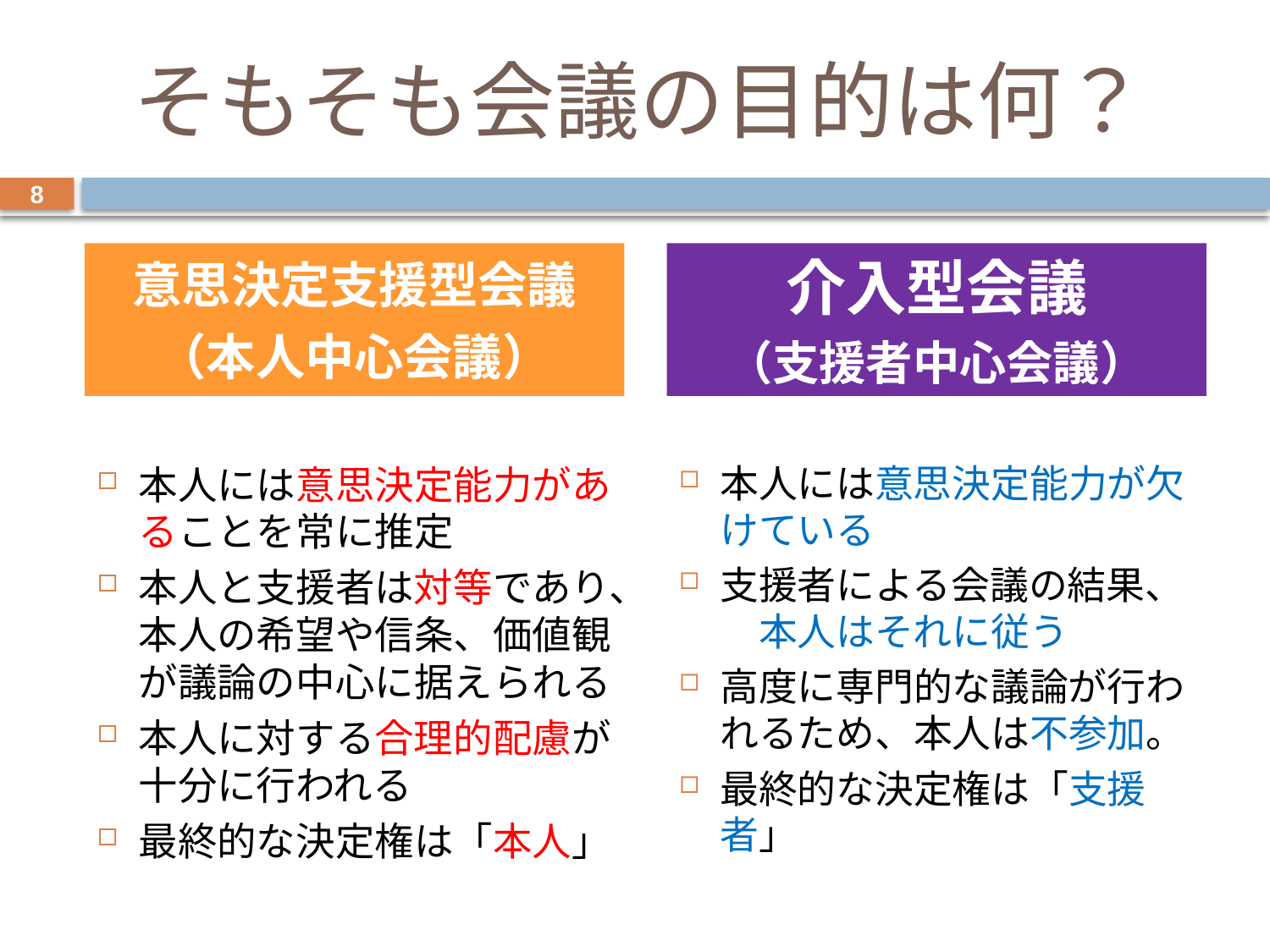

# そもそも会議の目的は何？
8
意思決定支援型会議
（本人中心会議）
介入型会議
（支援者中心会議）

本人には意思決定能力があることを常に推定
本人と支援者は対等であり、本人の希望や信条、価値観が議論の中心に据えられる
本人に対する合理的配慮が十分に行われる
最終的な決定権は「本人」

本人には意思決定能力が欠けている
支援者による会議の結果、　本人はそれに従う
高度に専門的な議論が行われるため、本人は不参加。
最終的な決定権は「支援者」